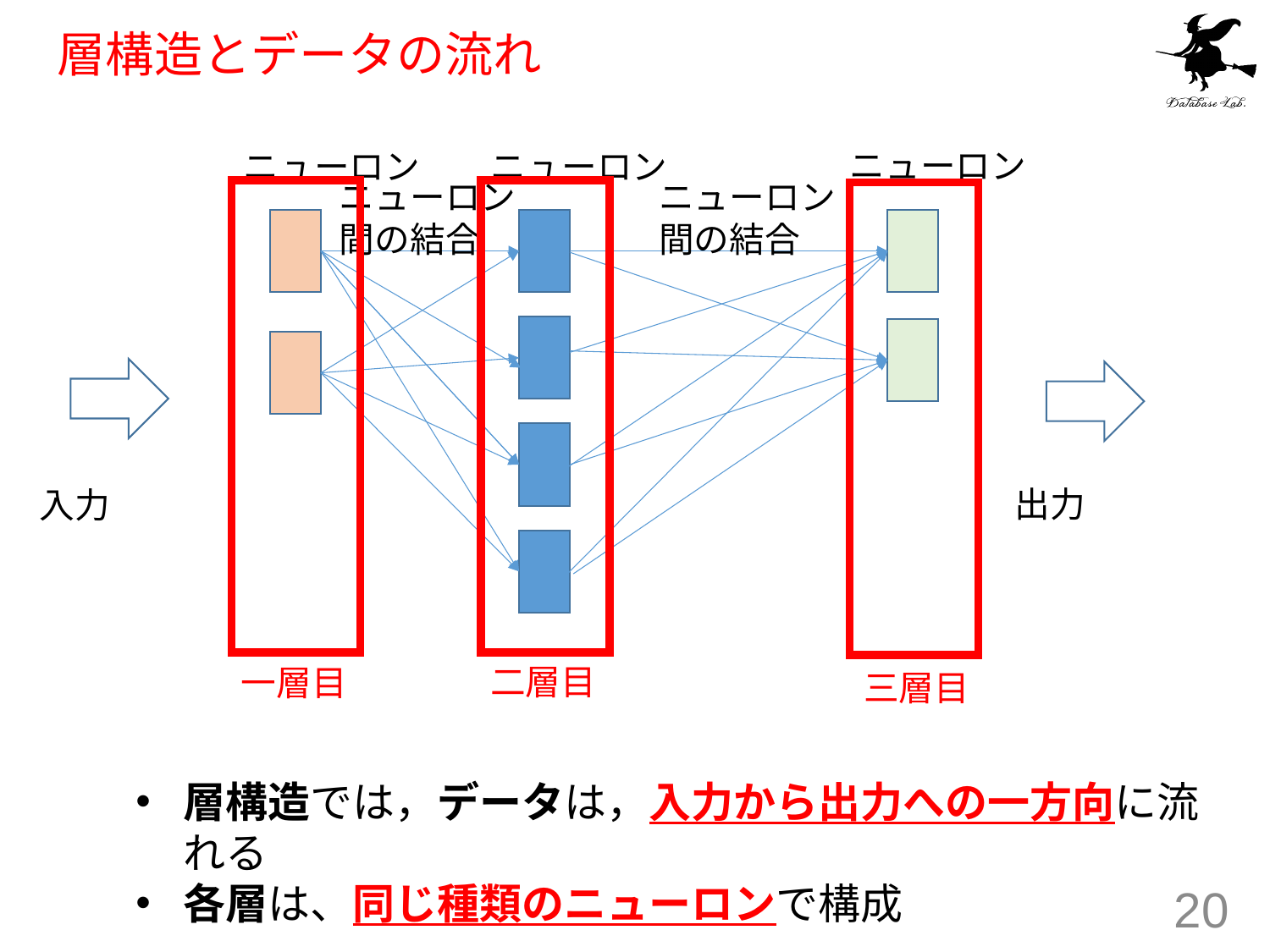

# 層構造とデータの流れ
ニューロン
ニューロン
ニューロン
ニューロン間の結合
ニューロン間の結合

出力
入力

二層目
一層目
三層目
層構造では，データは，入力から出力への一方向に流れる
各層は、同じ種類のニューロンで構成
20